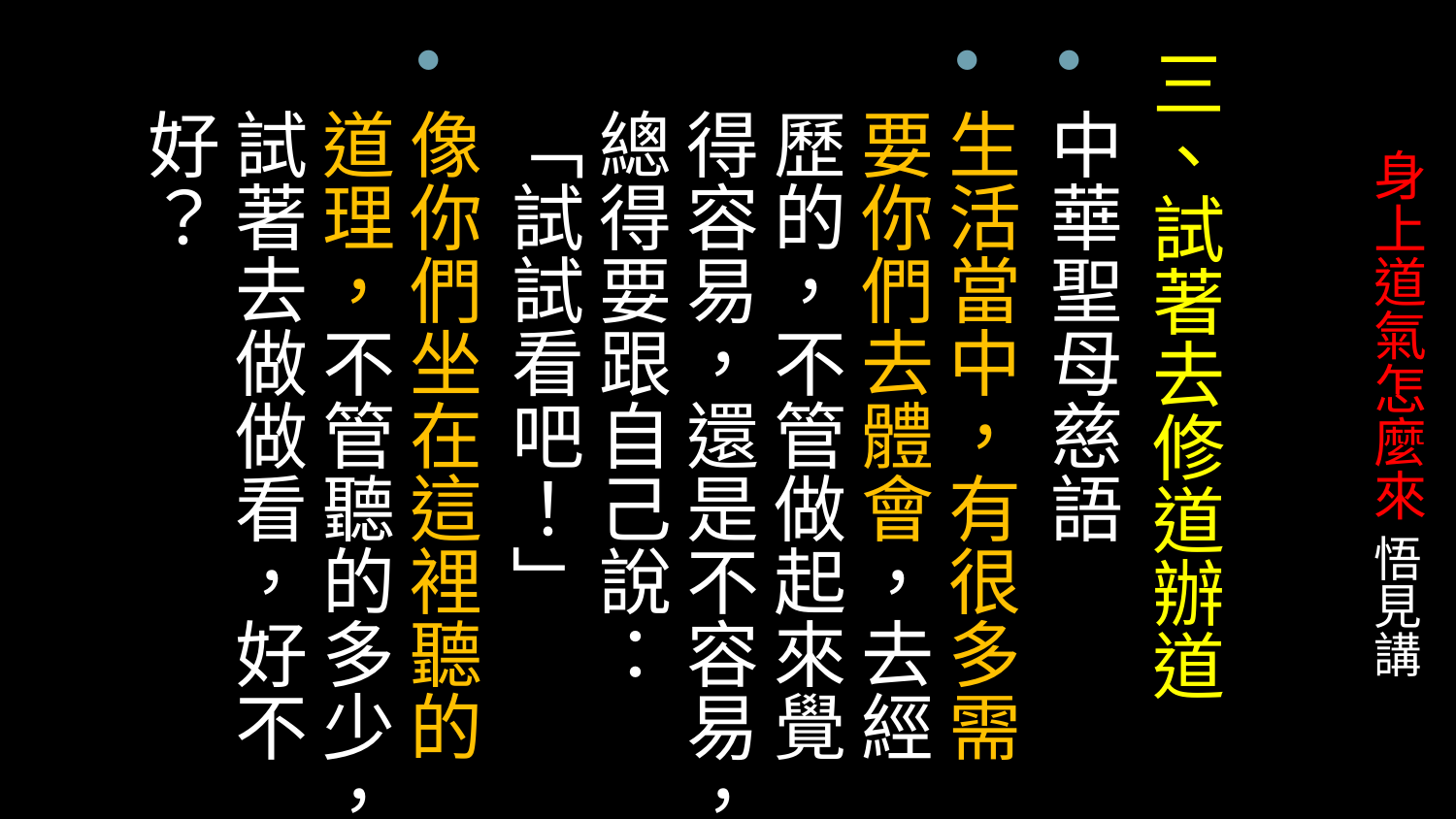

三、試著去修道辦道
中華聖母慈語
生活當中，有很多需要你們去體會，去經歷的，不管做起來覺得容易，還是不容易，總得要跟自己說：「試試看吧！」
像你們坐在這裡聽的道理，不管聽的多少，試著去做做看，好不好？

# 身上道氣怎麼來 悟見講